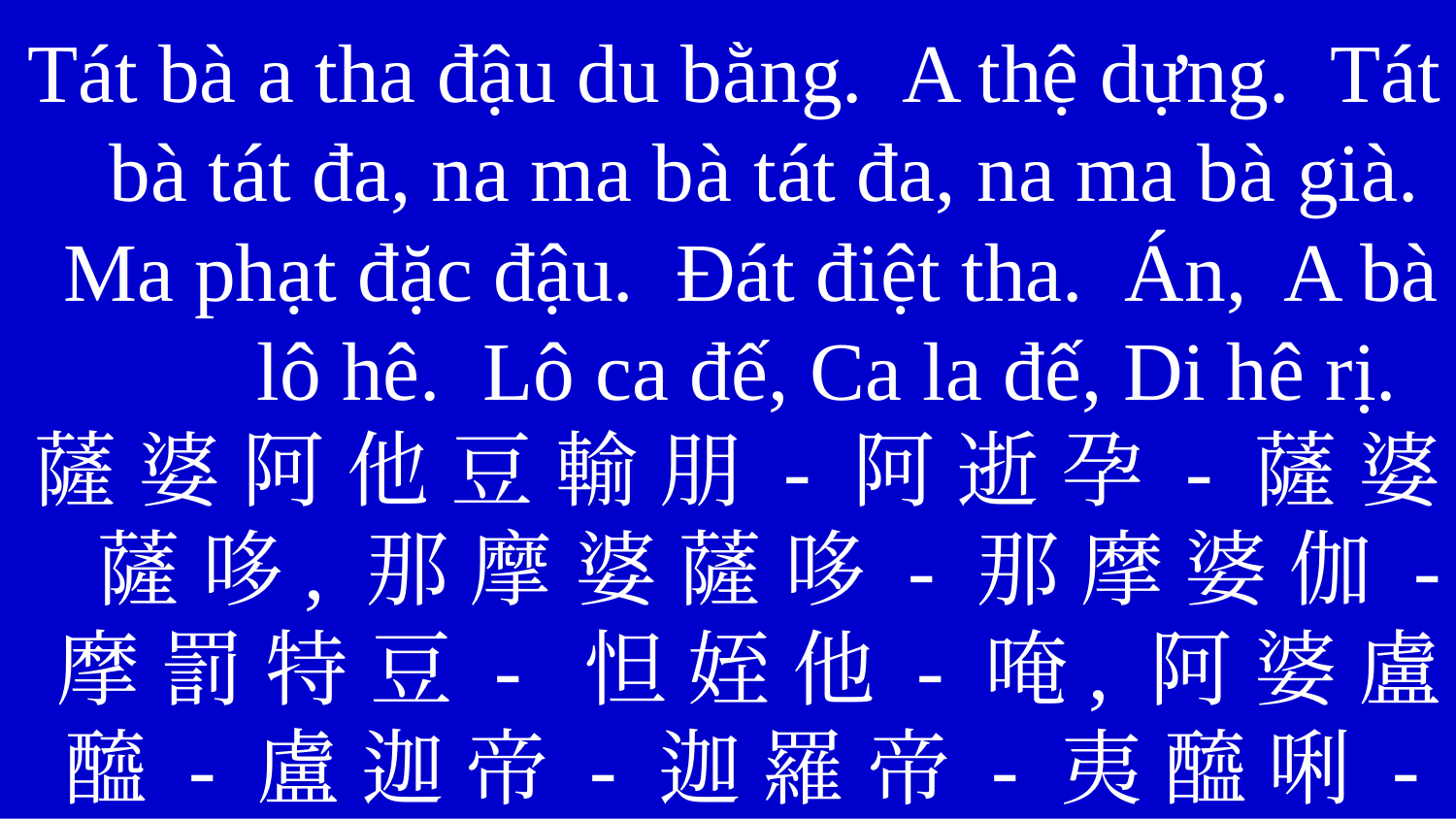

Tát bà a tha đậu du bằng.  A thệ dựng.  Tát bà tát đa, na ma bà tát đa, na ma bà già.  Ma phạt đặc đậu.  Đát điệt tha.  Án,  A bà lô hê.  Lô ca đế, Ca la đế, Di hê rị.
薩 婆 阿 他 豆 輸 朋 - 阿 逝 孕 - 薩 婆 薩 哆, 那 摩 婆 薩 哆 - 那 摩 婆 伽 - 摩 罰 特 豆 -  怛 姪 他 - 唵, 阿 婆 盧 醯 - 盧 迦 帝 - 迦 羅 帝 - 夷 醯 唎 -